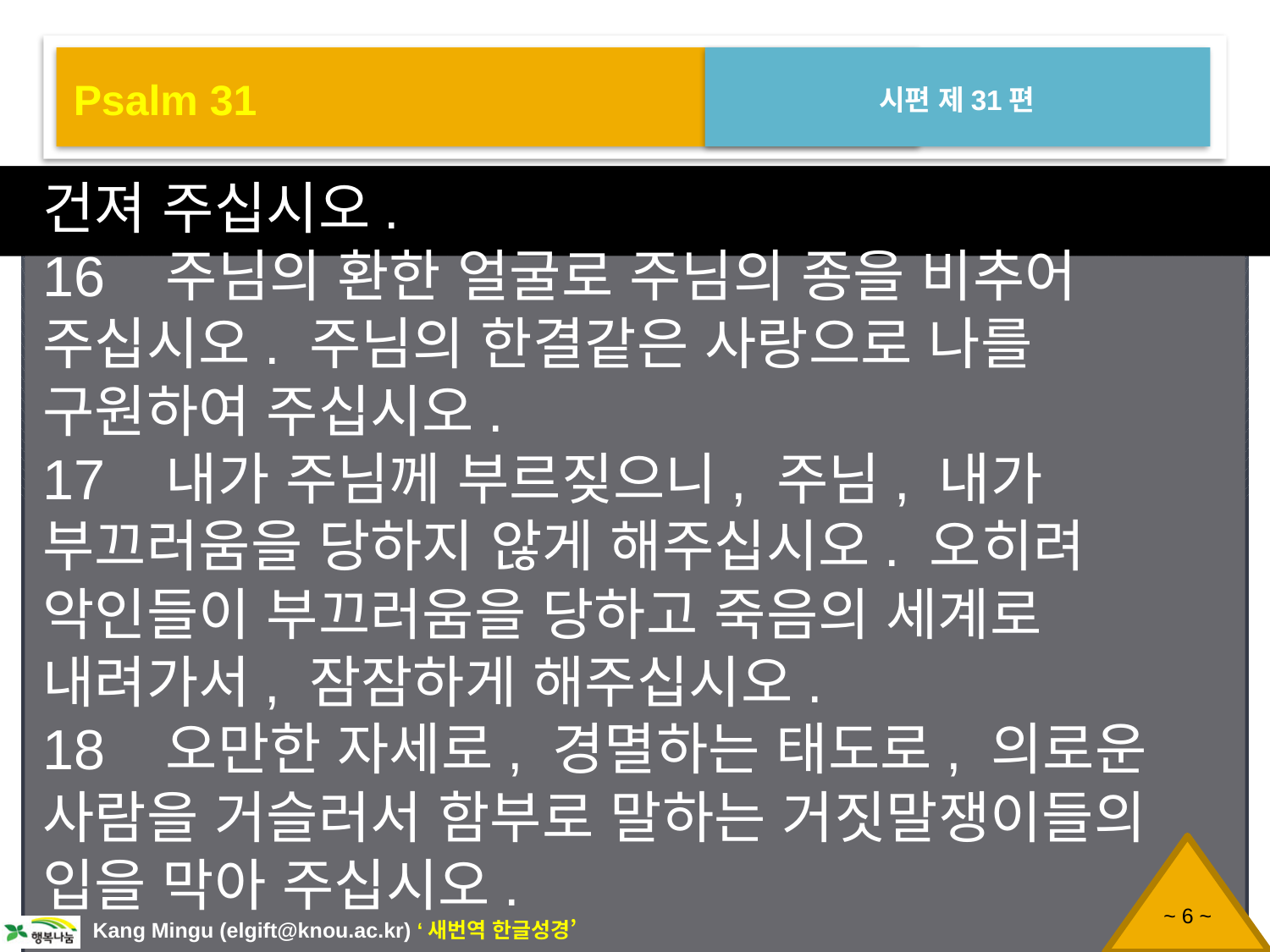

Psalm 31
시편 제31편
건져 주십시오.
16   주님의 환한 얼굴로 주님의 종을 비추어 주십시오. 주님의 한결같은 사랑으로 나를 구원하여 주십시오.
17   내가 주님께 부르짖으니, 주님, 내가 부끄러움을 당하지 않게 해주십시오. 오히려 악인들이 부끄러움을 당하고 죽음의 세계로 내려가서, 잠잠하게 해주십시오.
18   오만한 자세로, 경멸하는 태도로, 의로운 사람을 거슬러서 함부로 말하는 거짓말쟁이들의 입을 막아 주십시오.